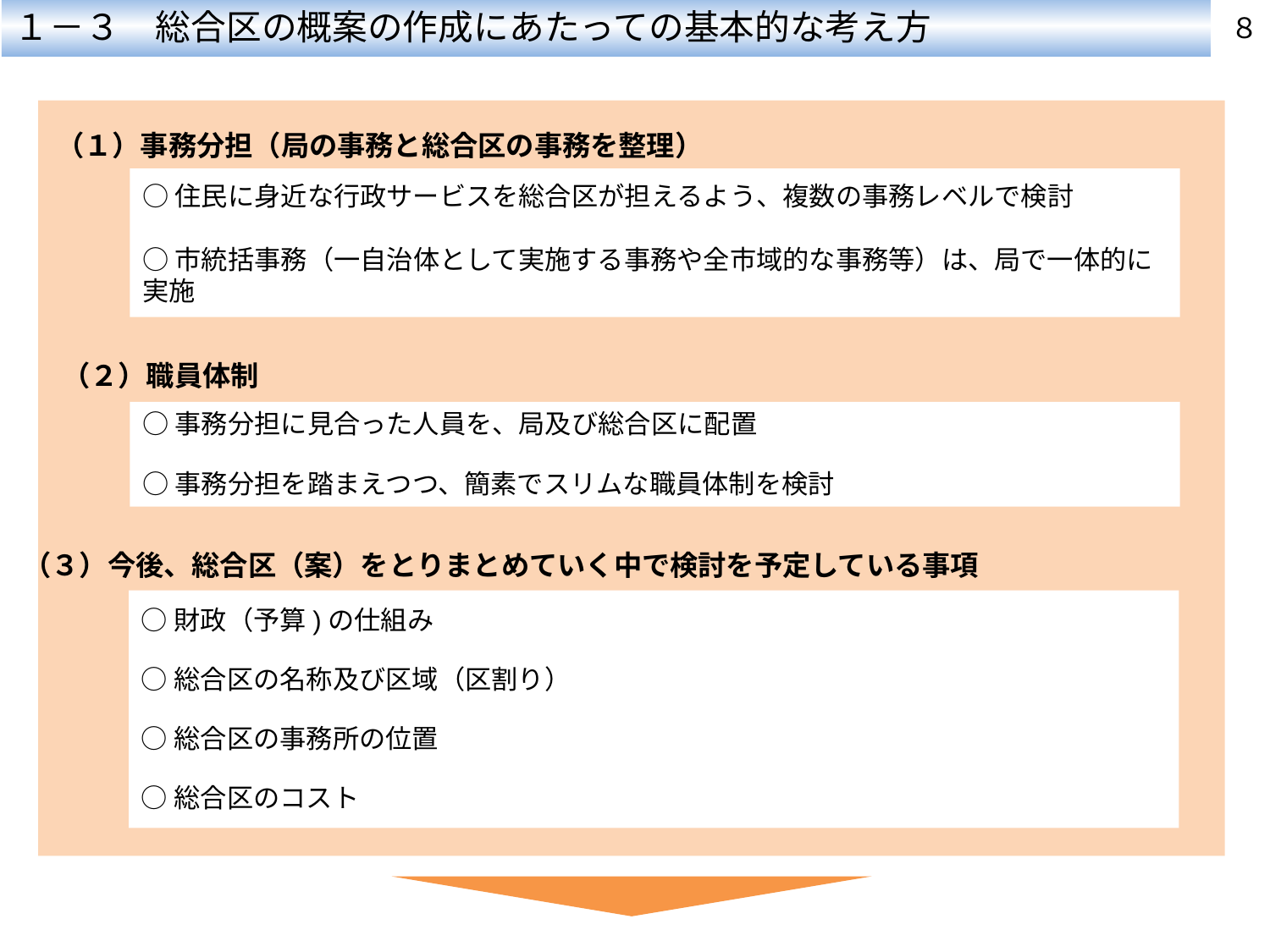

１－３　総合区の概案の作成にあたっての基本的な考え方
８

（１）事務分担（局の事務と総合区の事務を整理）
○住民に身近な行政サービスを総合区が担えるよう、複数の事務レベルで検討

○市統括事務（一自治体として実施する事務や全市域的な事務等）は、局で一体的に実施
（２）職員体制
○事務分担に見合った人員を、局及び総合区に配置

○事務分担を踏まえつつ、簡素でスリムな職員体制を検討
（３）今後、総合区（案）をとりまとめていく中で検討を予定している事項
○財政（予算)の仕組み

○総合区の名称及び区域（区割り）

○総合区の事務所の位置

○総合区のコスト